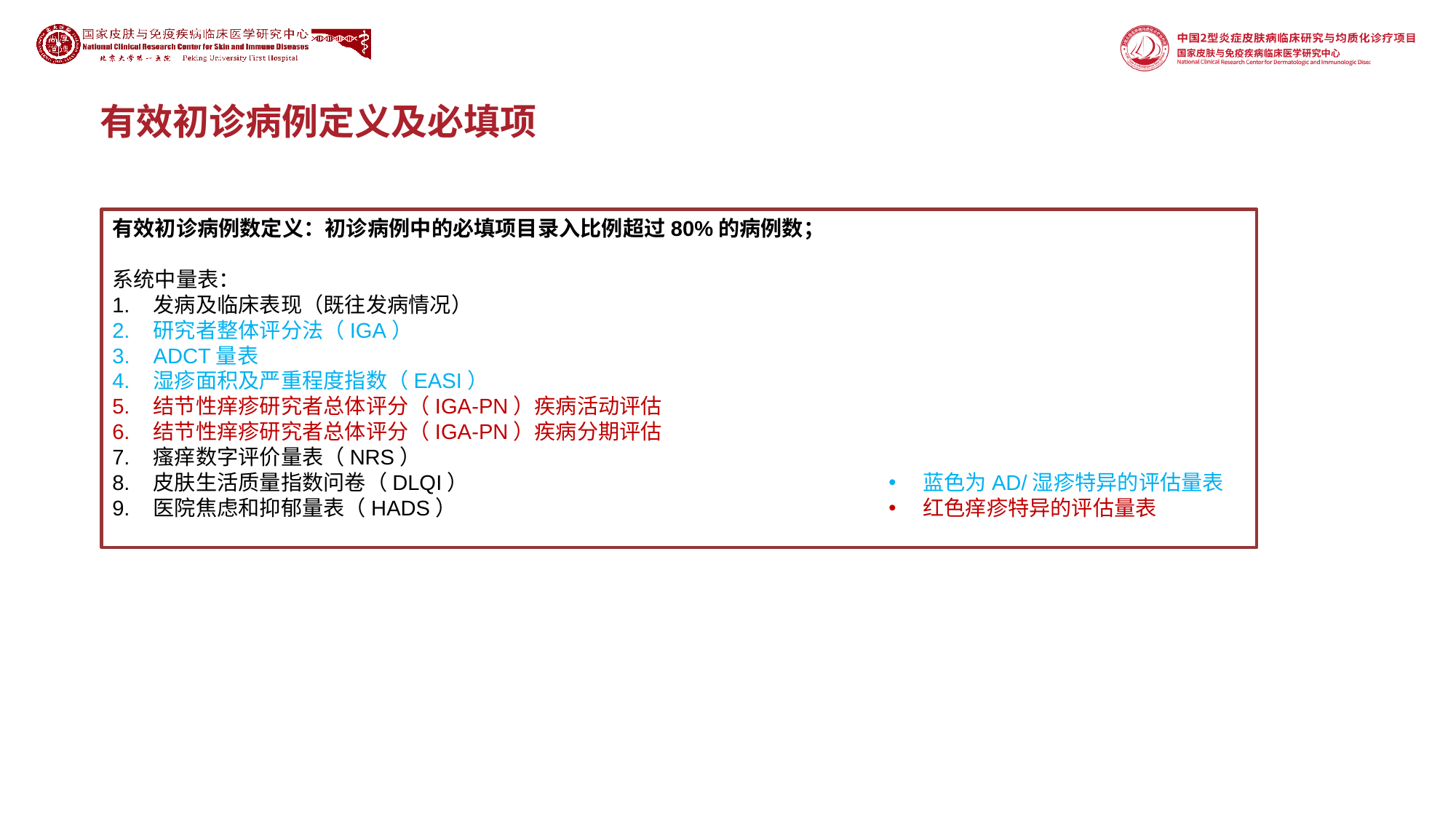

# 有效初诊病例定义及必填项
有效初诊病例数定义：初诊病例中的必填项目录入比例超过80%的病例数；

系统中量表：
发病及临床表现（既往发病情况）
研究者整体评分法（IGA）
ADCT量表
湿疹面积及严重程度指数（EASI）
结节性痒疹研究者总体评分（IGA-PN）疾病活动评估
结节性痒疹研究者总体评分（IGA-PN）疾病分期评估
瘙痒数字评价量表（NRS）
皮肤生活质量指数问卷（DLQI）
医院焦虑和抑郁量表（HADS）

蓝色为AD/湿疹特异的评估量表
红色痒疹特异的评估量表